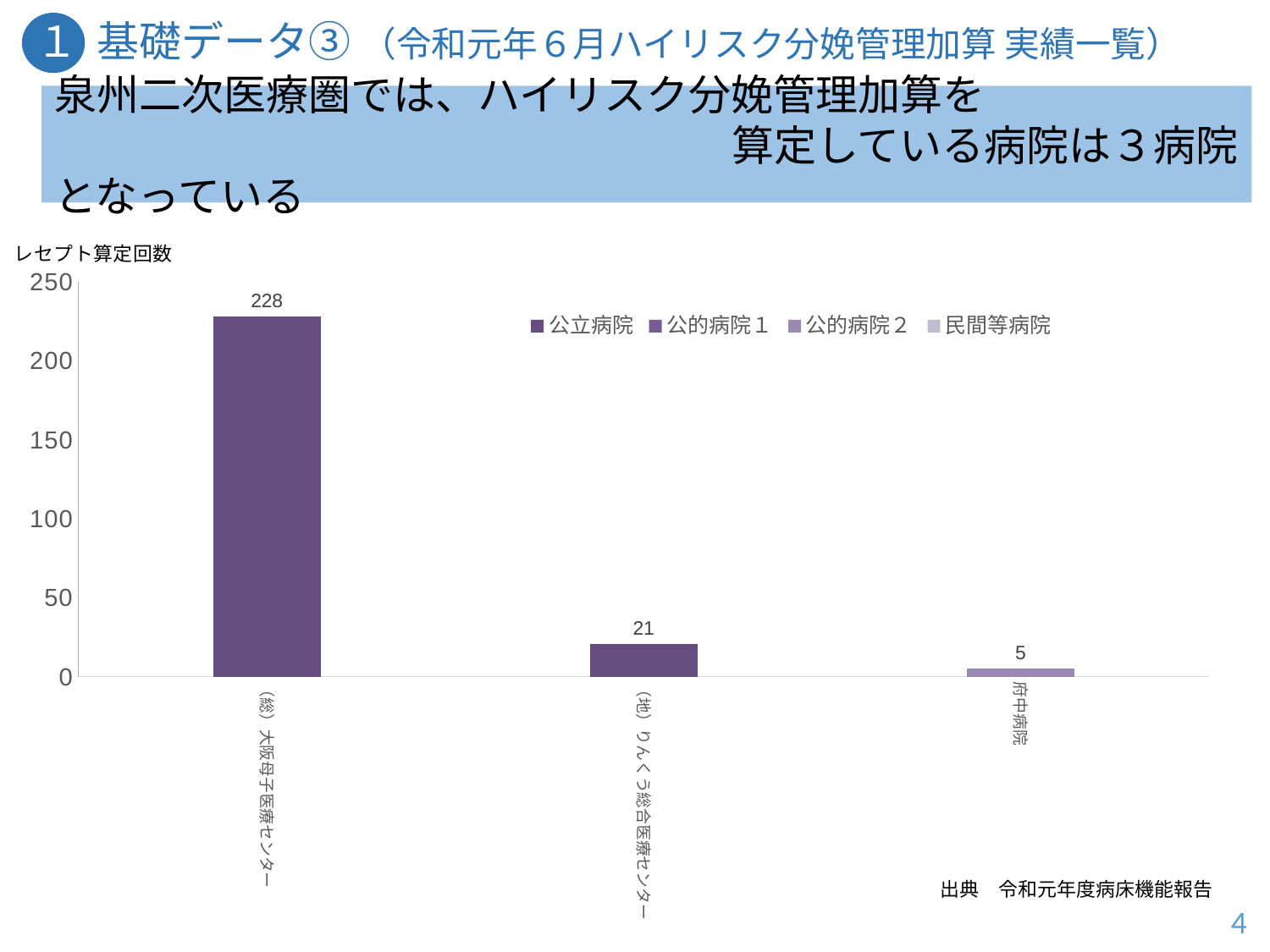

１  基礎データ③ （令和元年６月ハイリスク分娩管理加算 実績一覧）

泉州二次医療圏では、ハイリスク分娩管理加算を
　　　　　　　　　　　　　　　　算定している病院は３病院となっている

### Chart

| Category | 公立病院 | 公的病院１ | 公的病院２ | 民間等病院 |
|---|---|---|---|---|
| （総）大阪母子医療センター | 228.0 | None | None | None |
| （地）りんくう総合医療センター | 21.0 | None | None | None |
| 府中病院 | None | None | 5.0 | None |
出典　令和元年度病床機能報告
4